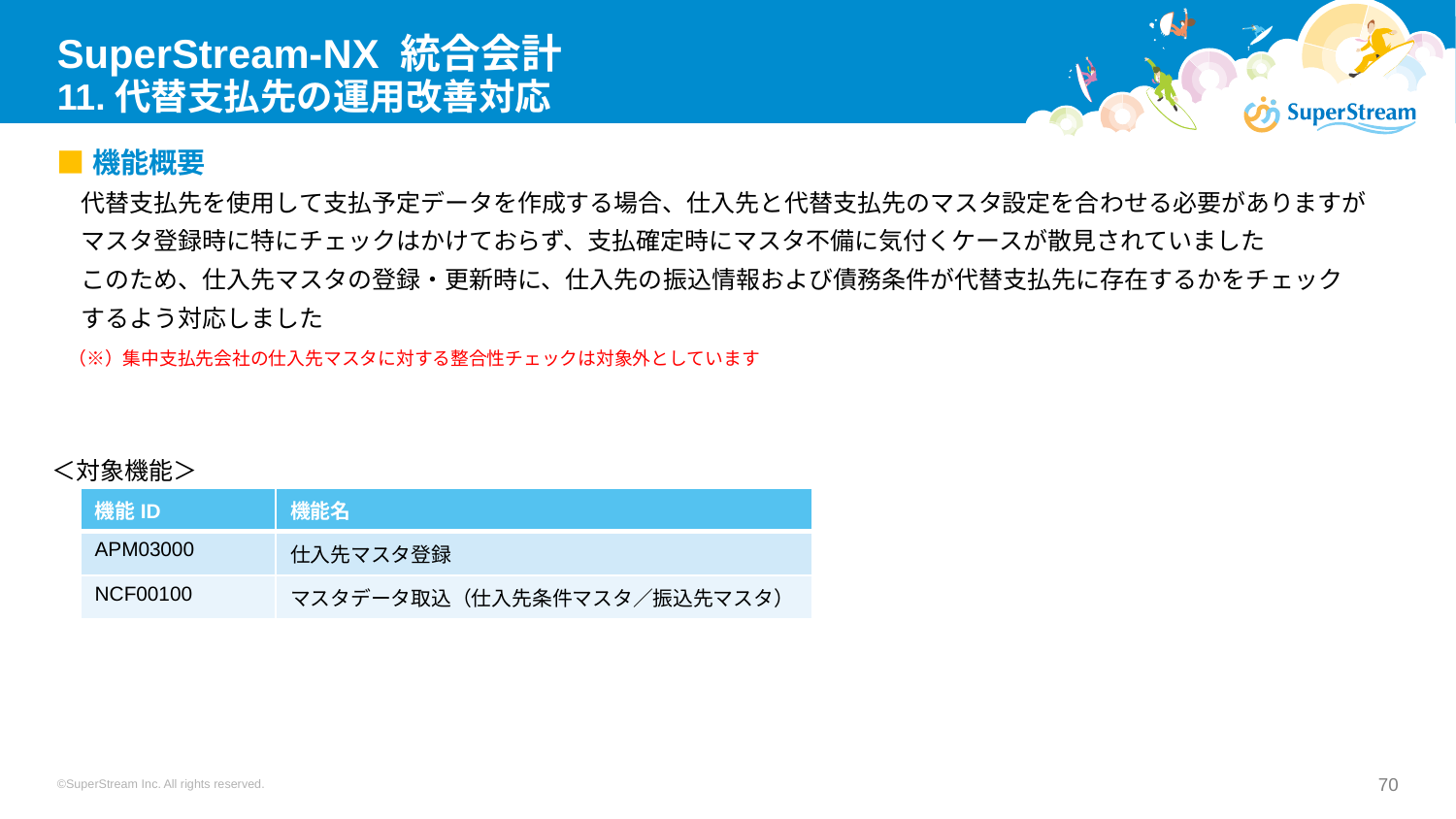

# SuperStream-NX 統合会計 11.代替支払先の運用改善対応
■機能概要
　代替支払先を使用して支払予定データを作成する場合、仕入先と代替支払先のマスタ設定を合わせる必要がありますが
　マスタ登録時に特にチェックはかけておらず、支払確定時にマスタ不備に気付くケースが散見されていました
　このため、仕入先マスタの登録・更新時に、仕入先の振込情報および債務条件が代替支払先に存在するかをチェック
　するよう対応しました
 （※）集中支払先会社の仕入先マスタに対する整合性チェックは対象外としています

＜対象機能＞

| 機能ID | 機能名 |
| --- | --- |
| APM03000 | 仕入先マスタ登録 |
| NCF00100 | マスタデータ取込（仕入先条件マスタ／振込先マスタ） |
©SuperStream Inc. All rights reserved.
70